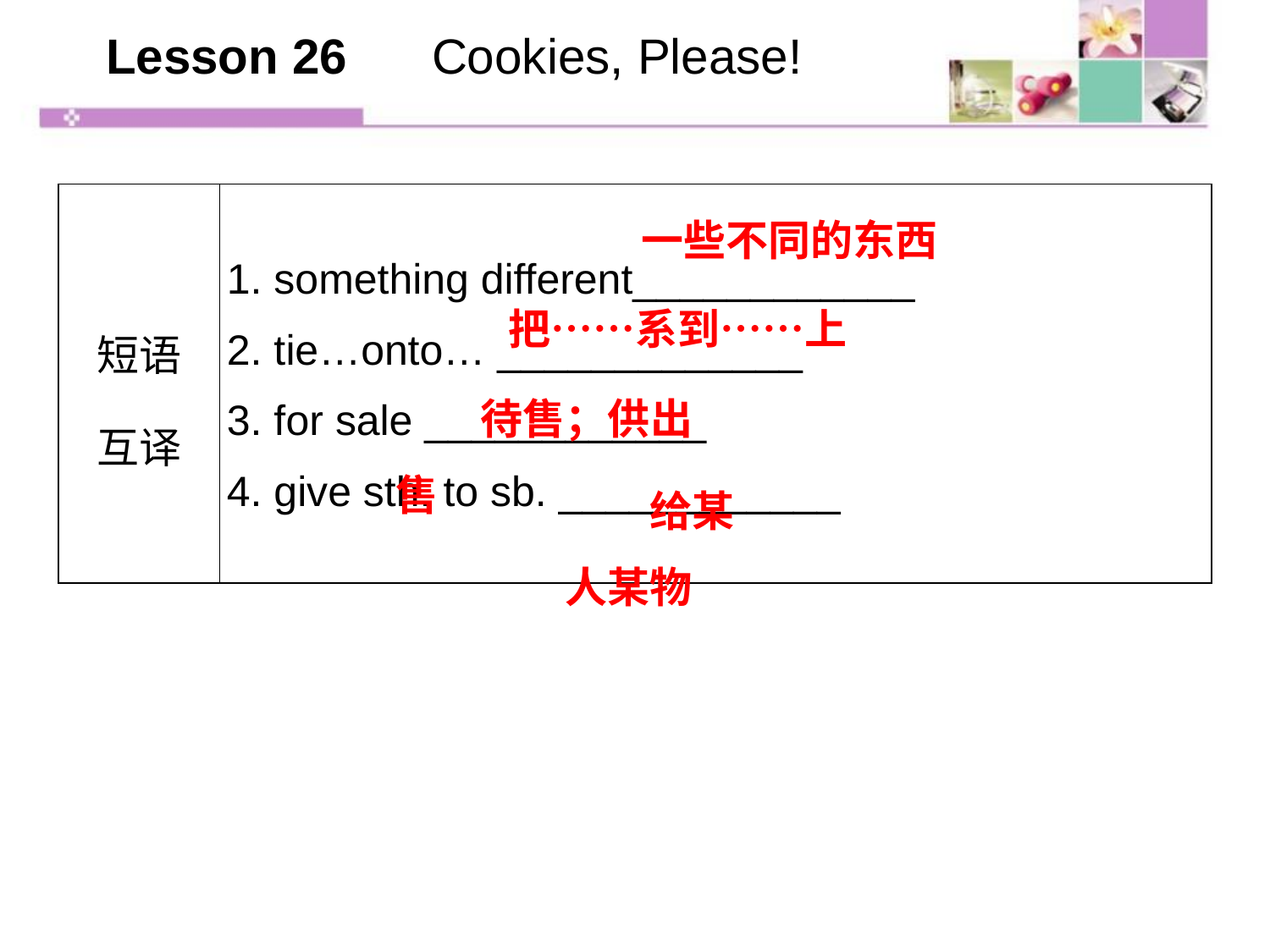

Lesson 26　 Cookies, Please!
| 短语 互译 | 1. something different\_\_\_\_\_\_\_\_\_\_\_\_ 2. tie…onto… \_\_\_\_\_\_\_\_\_\_\_\_\_ 3. for sale \_\_\_\_\_\_\_\_\_\_\_\_ 4. give sth. to sb. \_\_\_\_\_\_\_\_\_\_\_\_ |
| --- | --- |
一些不同的东西
把……系到……上
待售；供出售
给某人某物